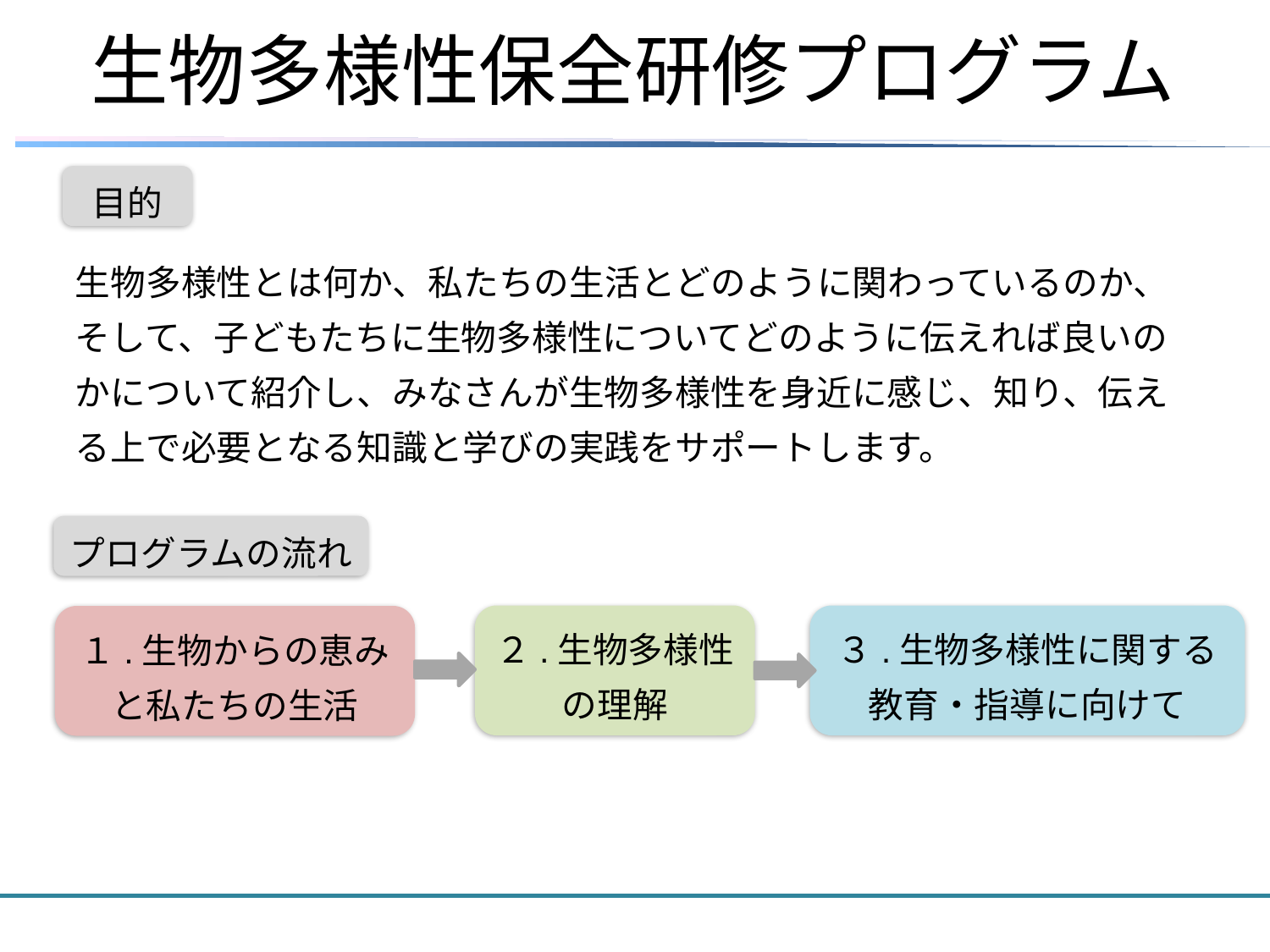

# 生物多様性保全研修プログラム
目的
生物多様性とは何か、私たちの生活とどのように関わっているのか、そして、子どもたちに生物多様性についてどのように伝えれば良いのかについて紹介し、みなさんが生物多様性を身近に感じ、知り、伝える上で必要となる知識と学びの実践をサポートします。
プログラムの流れ
２.生物多様性の理解
３.生物多様性に関する
教育・指導に向けて
１.生物からの恵みと私たちの生活